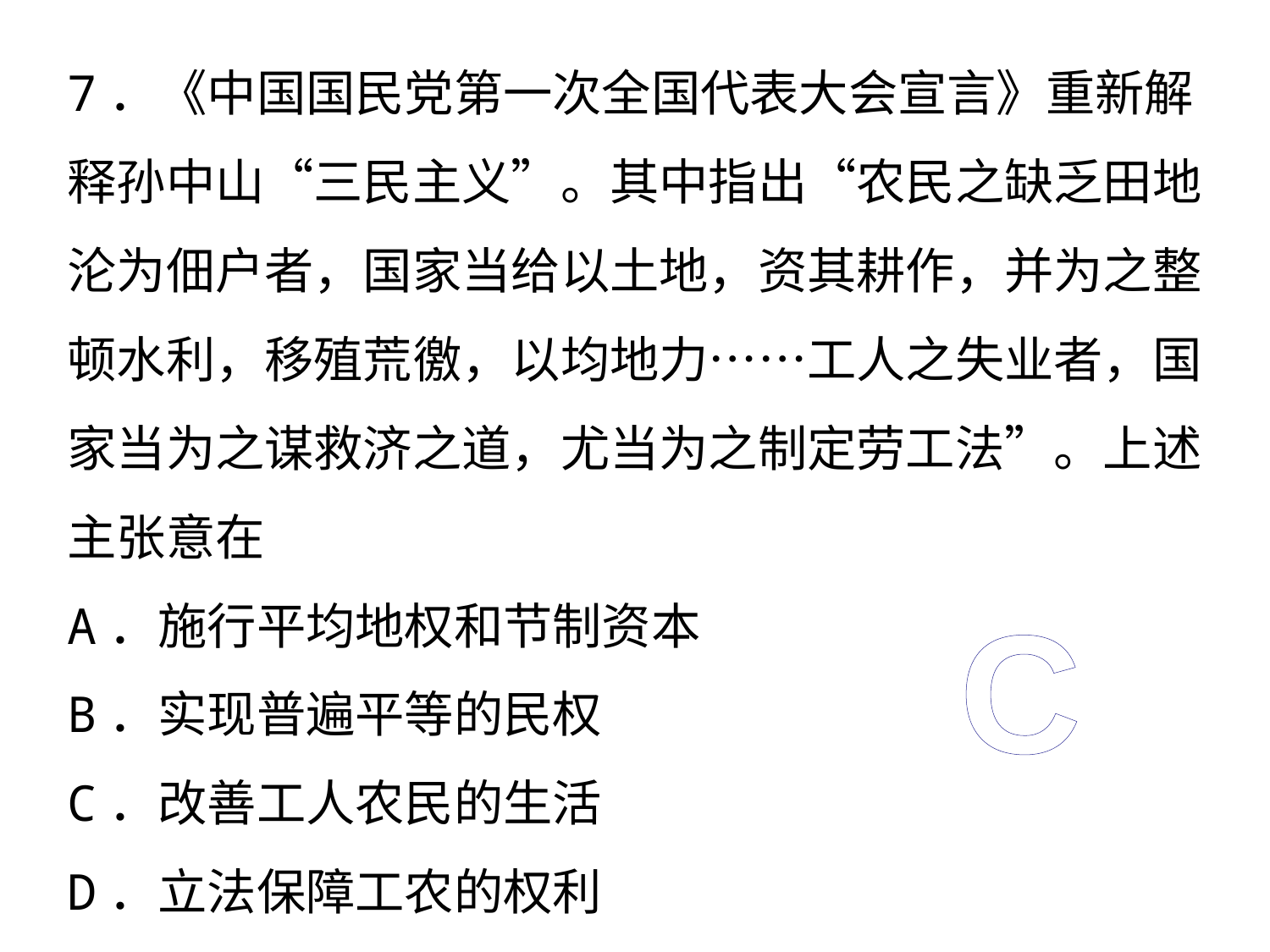

7．《中国国民党第一次全国代表大会宣言》重新解释孙中山“三民主义”。其中指出“农民之缺乏田地沦为佃户者，国家当给以土地，资其耕作，并为之整顿水利，移殖荒徼，以均地力……工人之失业者，国家当为之谋救济之道，尤当为之制定劳工法”。上述主张意在
A．施行平均地权和节制资本
B．实现普遍平等的民权
C．改善工人农民的生活
D．立法保障工农的权利

C